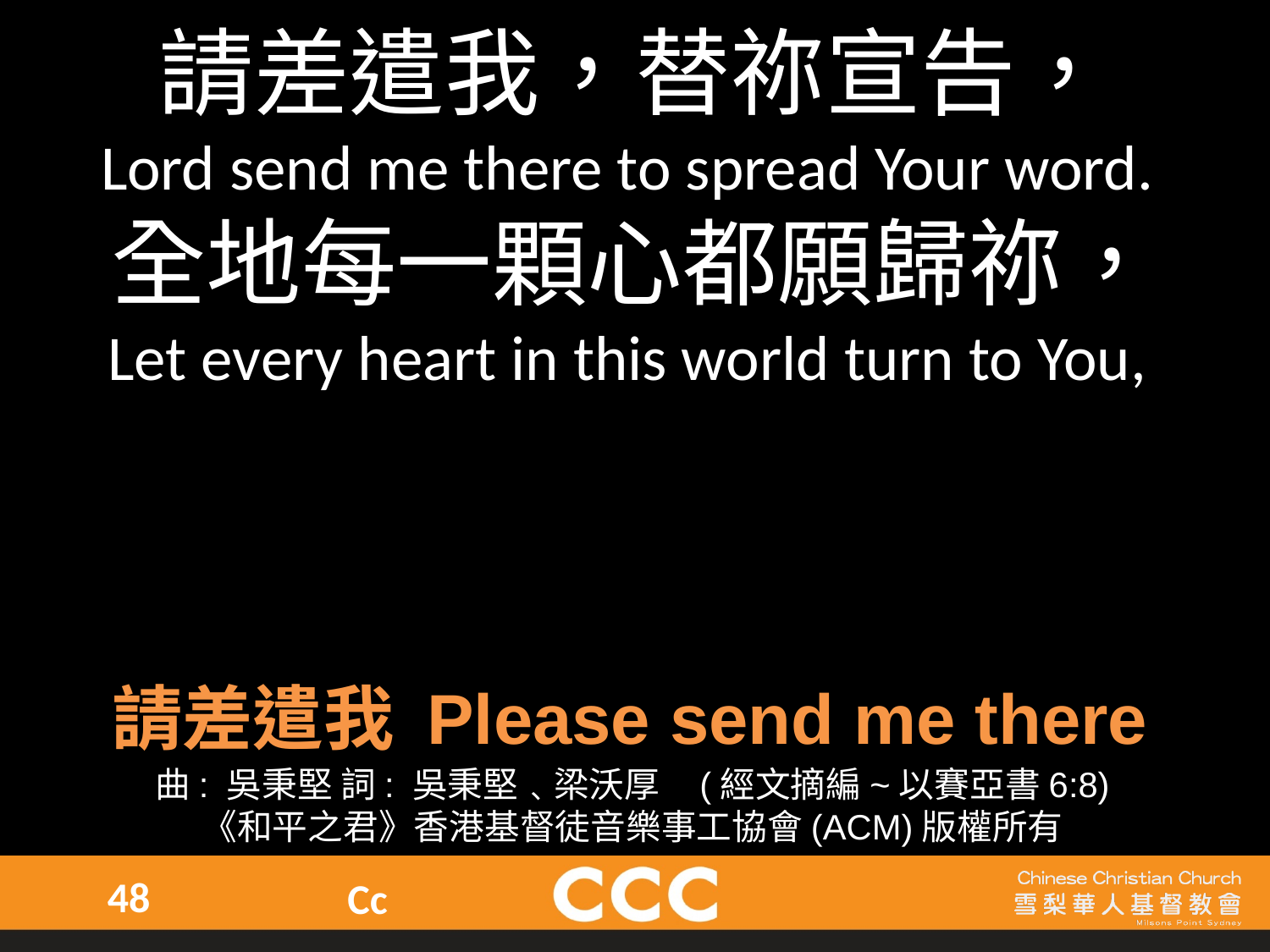

請差遣我，替祢宣告，
Lord send me there to spread Your word.
全地每一顆心都願歸祢，
Let every heart in this world turn to You,
請差遣我 Please send me there
曲: 吳秉堅 詞: 吳秉堅﹑梁沃厚    (經文摘編~以賽亞書6:8)
《和平之君》香港基督徒音樂事工協會(ACM)版權所有
48
Cc